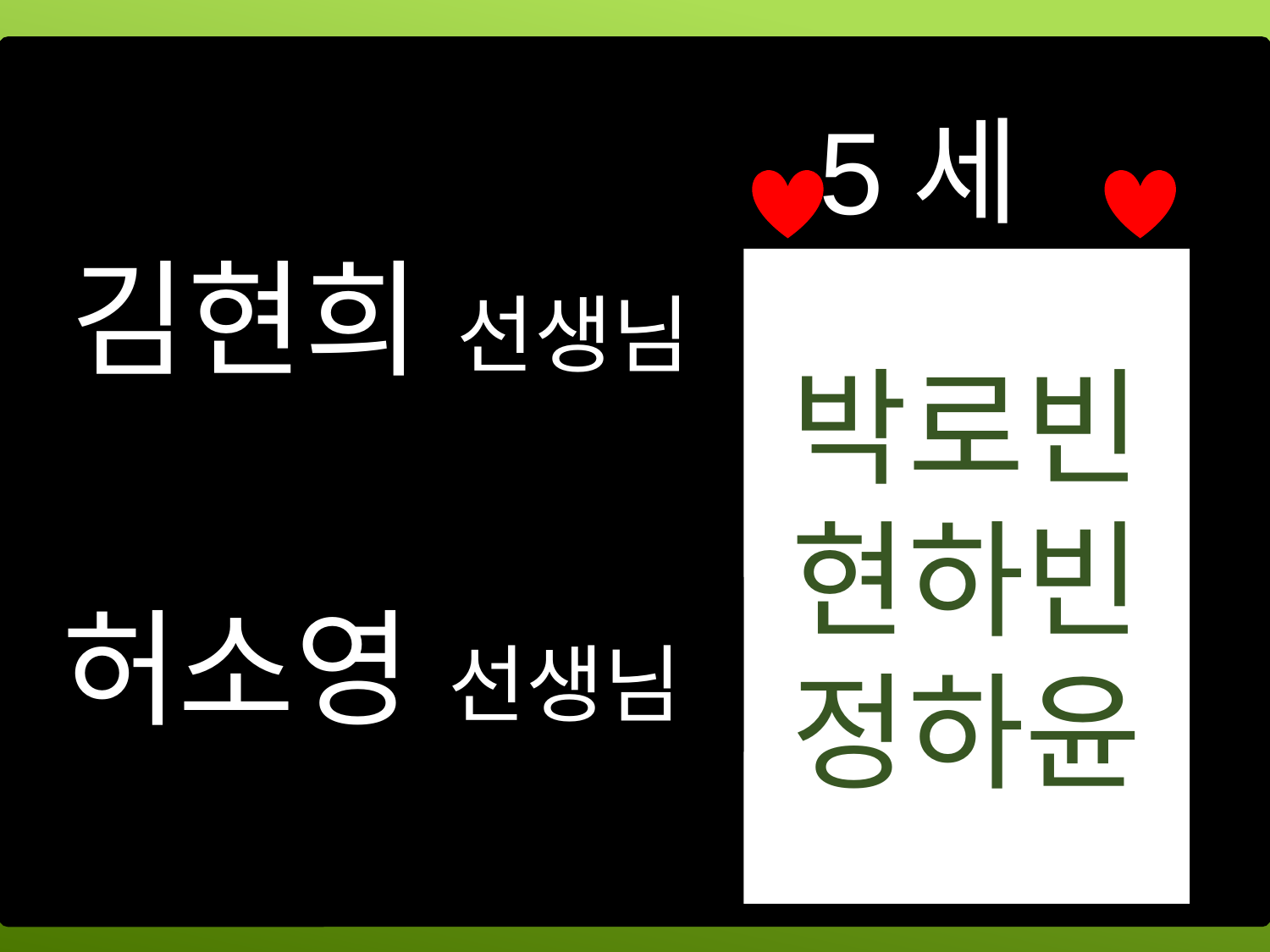

5세

김현희 선생님
박로빈
현하빈
정하윤
허소영 선생님